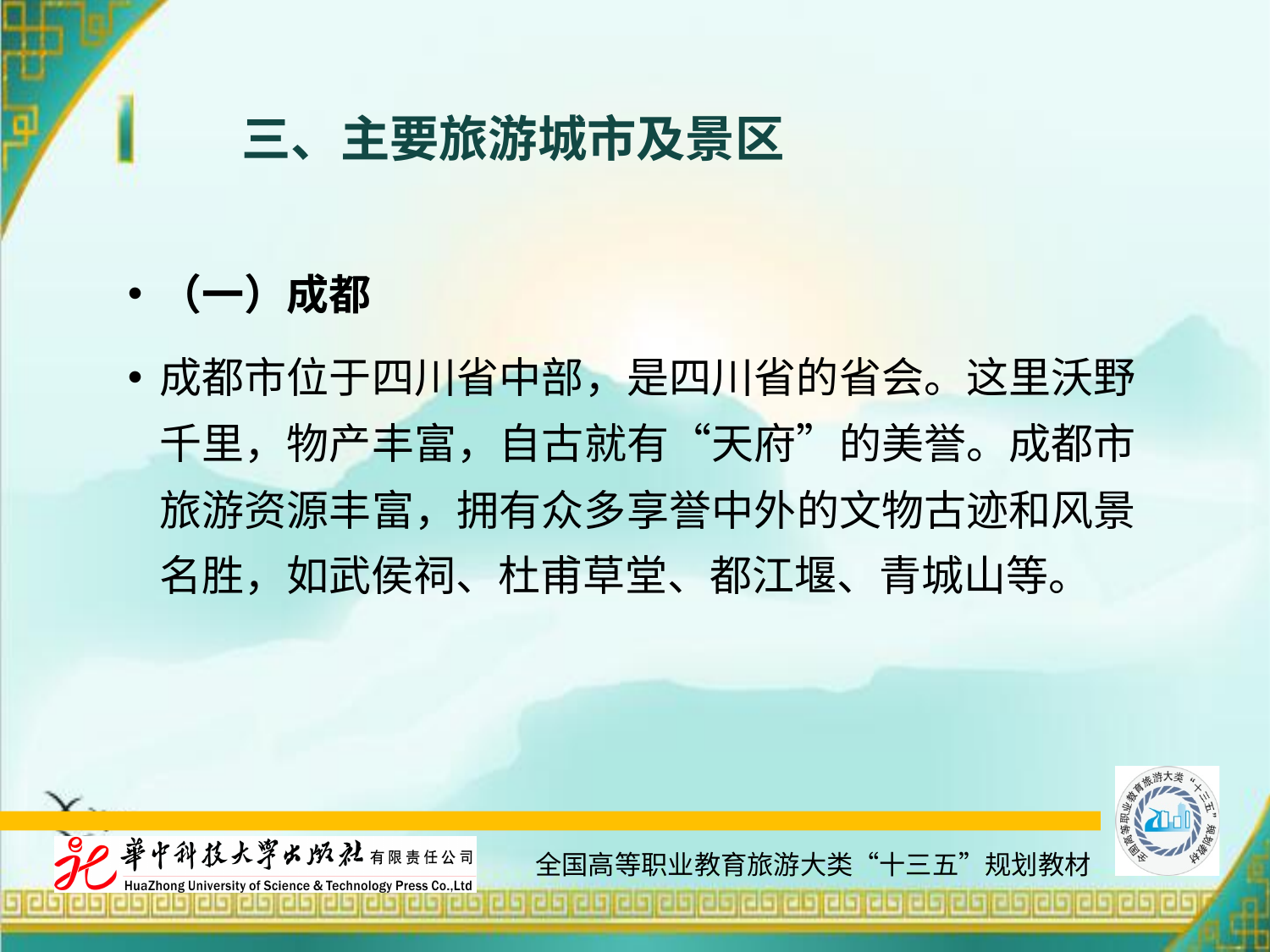

# 三、主要旅游城市及景区
（一）成都
成都市位于四川省中部，是四川省的省会。这里沃野千里，物产丰富，自古就有“天府”的美誉。成都市旅游资源丰富，拥有众多享誉中外的文物古迹和风景名胜，如武侯祠、杜甫草堂、都江堰、青城山等。